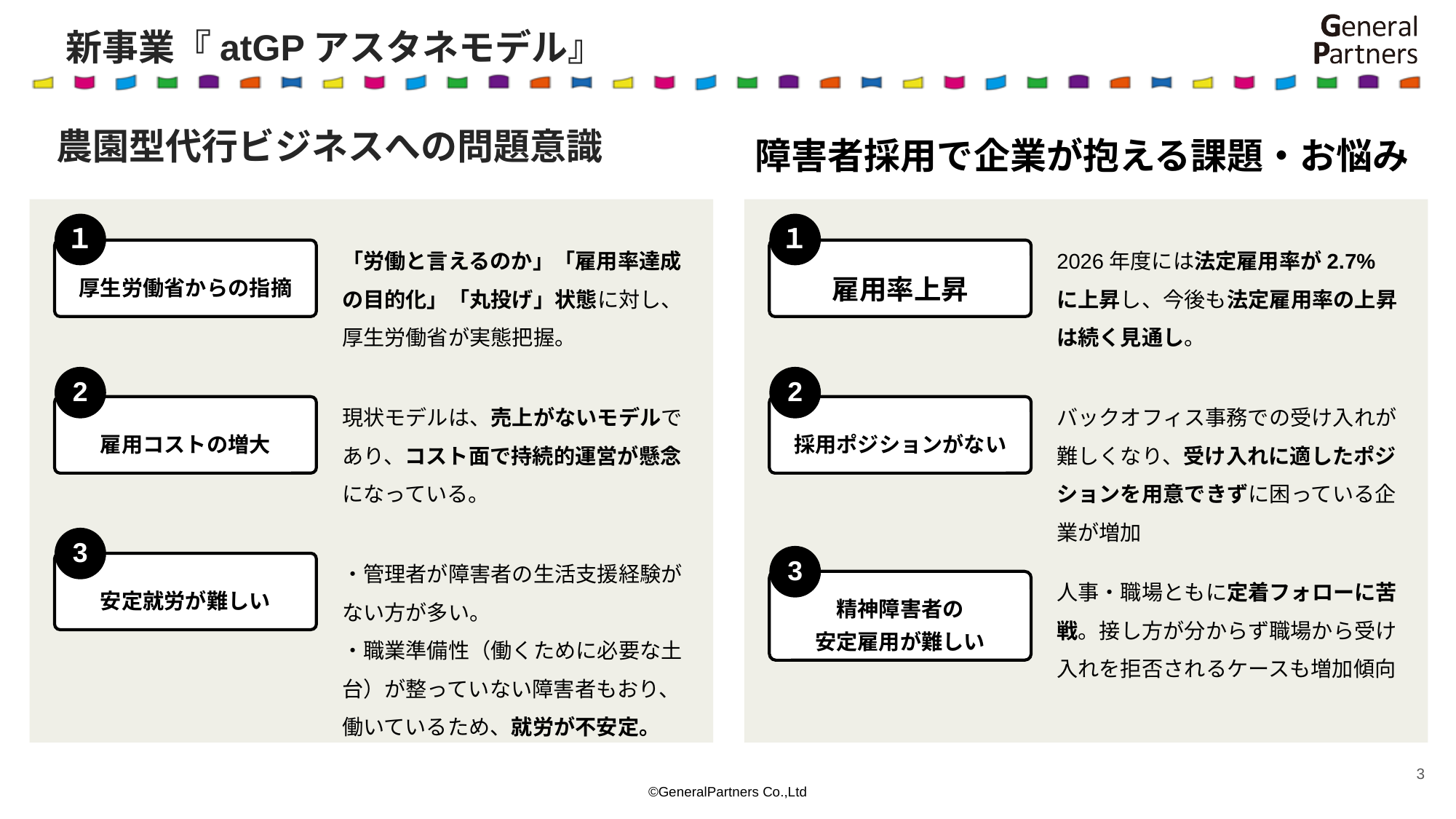

新事業『atGPアスタネモデル』
障害者採用で企業が抱える課題・お悩み
農園型代行ビジネスへの問題意識

１
１
「労働と言えるのか」「雇用率達成の目的化」「丸投げ」状態に対し、 厚生労働省が実態把握。
2026年度には法定雇用率が2.7%に上昇し、今後も法定雇用率の上昇は続く見通し。
厚生労働省からの指摘
雇用率上昇
2
2
現状モデルは、売上がないモデルであり、コスト面で持続的運営が懸念になっている。
バックオフィス事務での受け入れが難しくなり、受け入れに適したポジションを用意できずに困っている企業が増加
雇用コストの増大
採用ポジションがない
3
3
・管理者が障害者の生活支援経験がない方が多い。
・職業準備性（働くために必要な土台）が整っていない障害者もおり、働いているため、就労が不安定。
安定就労が難しい
人事・職場ともに定着フォローに苦戦。接し方が分からず職場から受け入れを拒否されるケースも増加傾向
精神障害者の
安定雇用が難しい
3